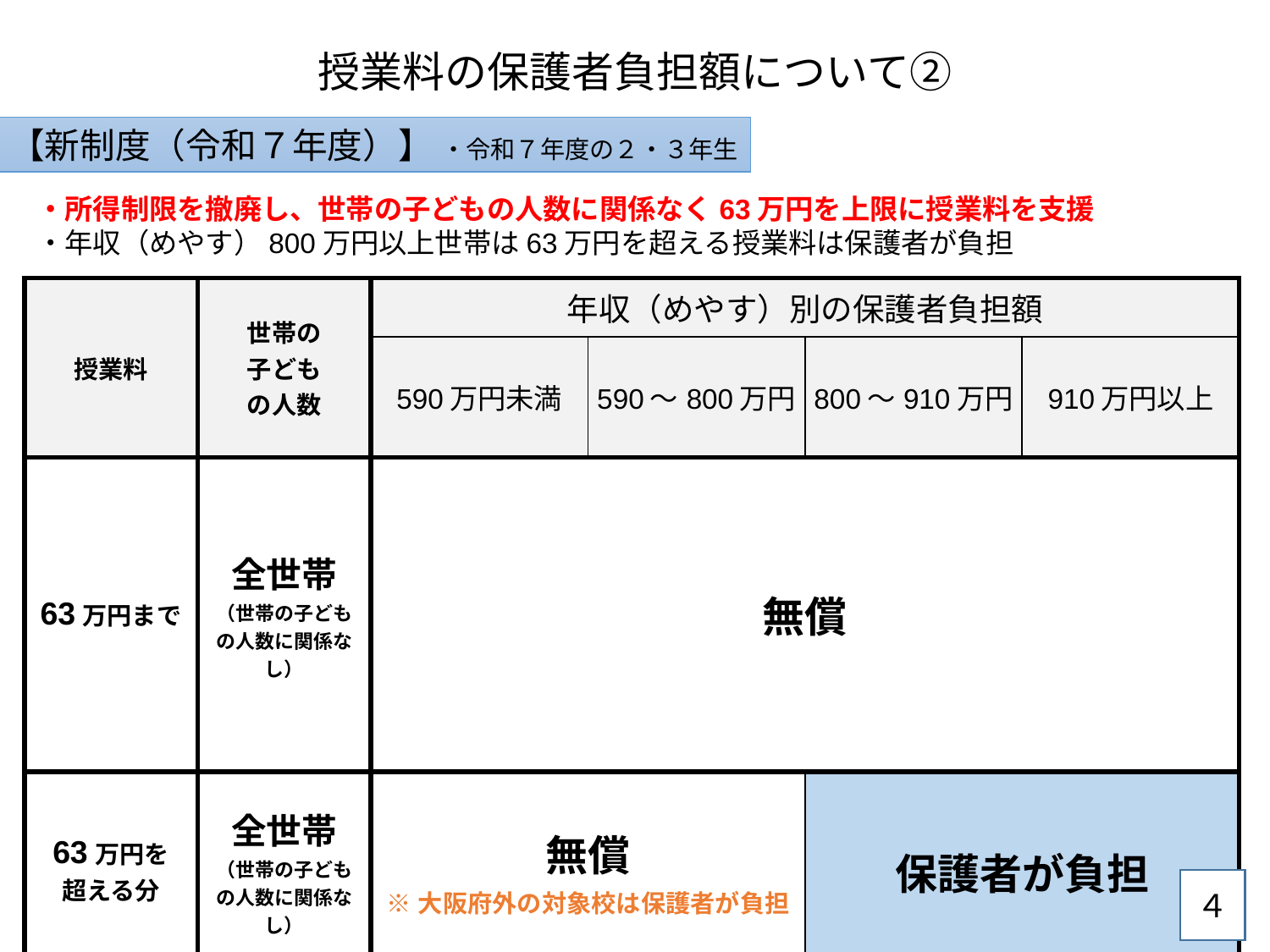

授業料の保護者負担額について②
【新制度（令和７年度）】 ・令和７年度の２・３年生
・所得制限を撤廃し、世帯の子どもの人数に関係なく63万円を上限に授業料を支援
・年収（めやす）800万円以上世帯は63万円を超える授業料は保護者が負担
| 授業料 | 世帯の 子ども の人数 | 年収（めやす）別の保護者負担額 |  |  |  |
| --- | --- | --- | --- | --- | --- |
|  |  | 590万円未満 | 590～800万円 | 800～910万円 | 910万円以上 |
| 63万円まで | 全世帯 （世帯の子どもの人数に関係なし） | 無償 |  |  |  |
| 63万円を 超える分 | 全世帯 （世帯の子どもの人数に関係なし） | 無償 ※大阪府外の対象校は保護者が負担 |  | 保護者が負担 |  |
４